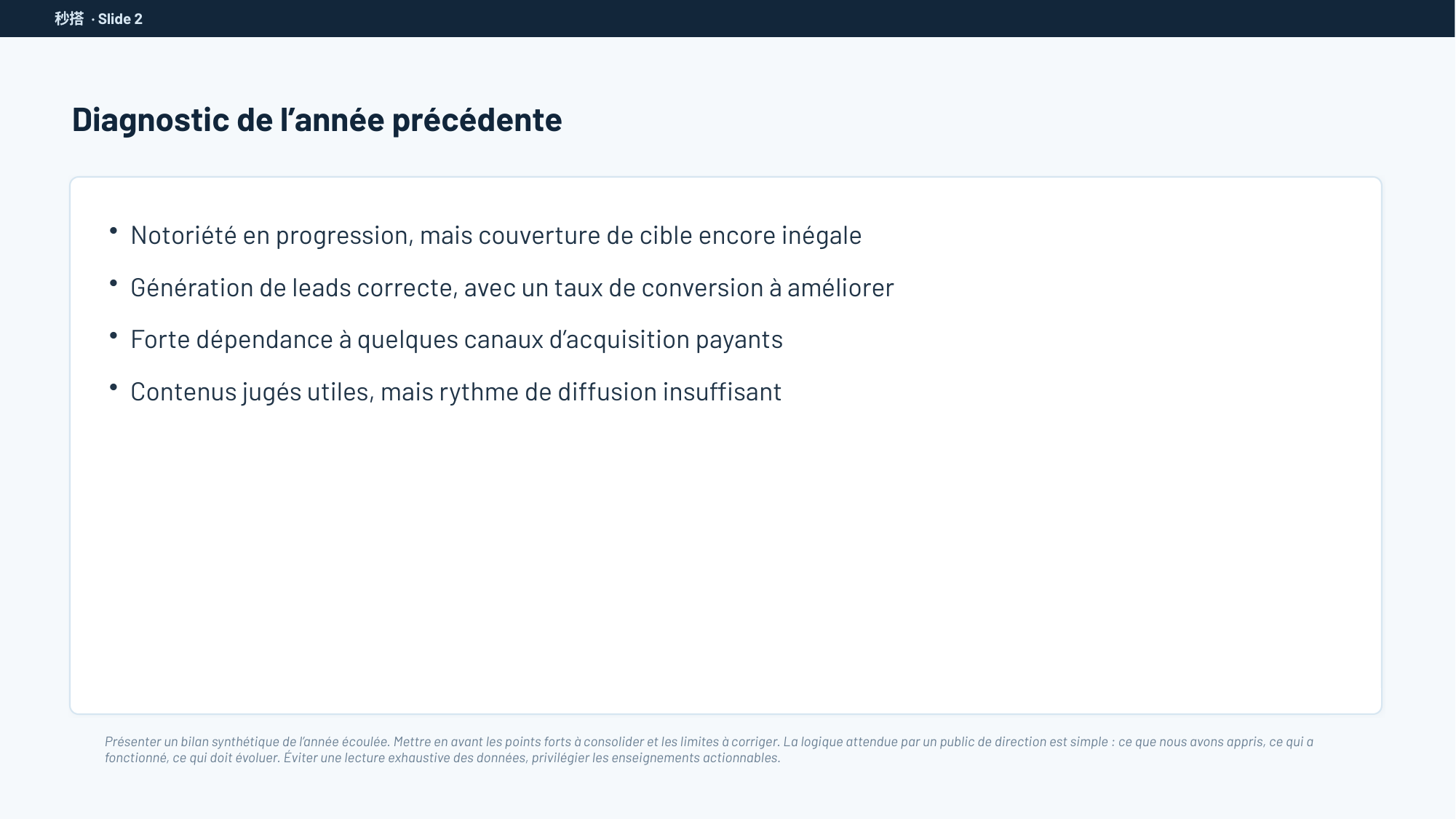

秒搭 · Slide 2
Diagnostic de l’année précédente

Notoriété en progression, mais couverture de cible encore inégale
Génération de leads correcte, avec un taux de conversion à améliorer
Forte dépendance à quelques canaux d’acquisition payants
Contenus jugés utiles, mais rythme de diffusion insuffisant
Présenter un bilan synthétique de l’année écoulée. Mettre en avant les points forts à consolider et les limites à corriger. La logique attendue par un public de direction est simple : ce que nous avons appris, ce qui a fonctionné, ce qui doit évoluer. Éviter une lecture exhaustive des données, privilégier les enseignements actionnables.